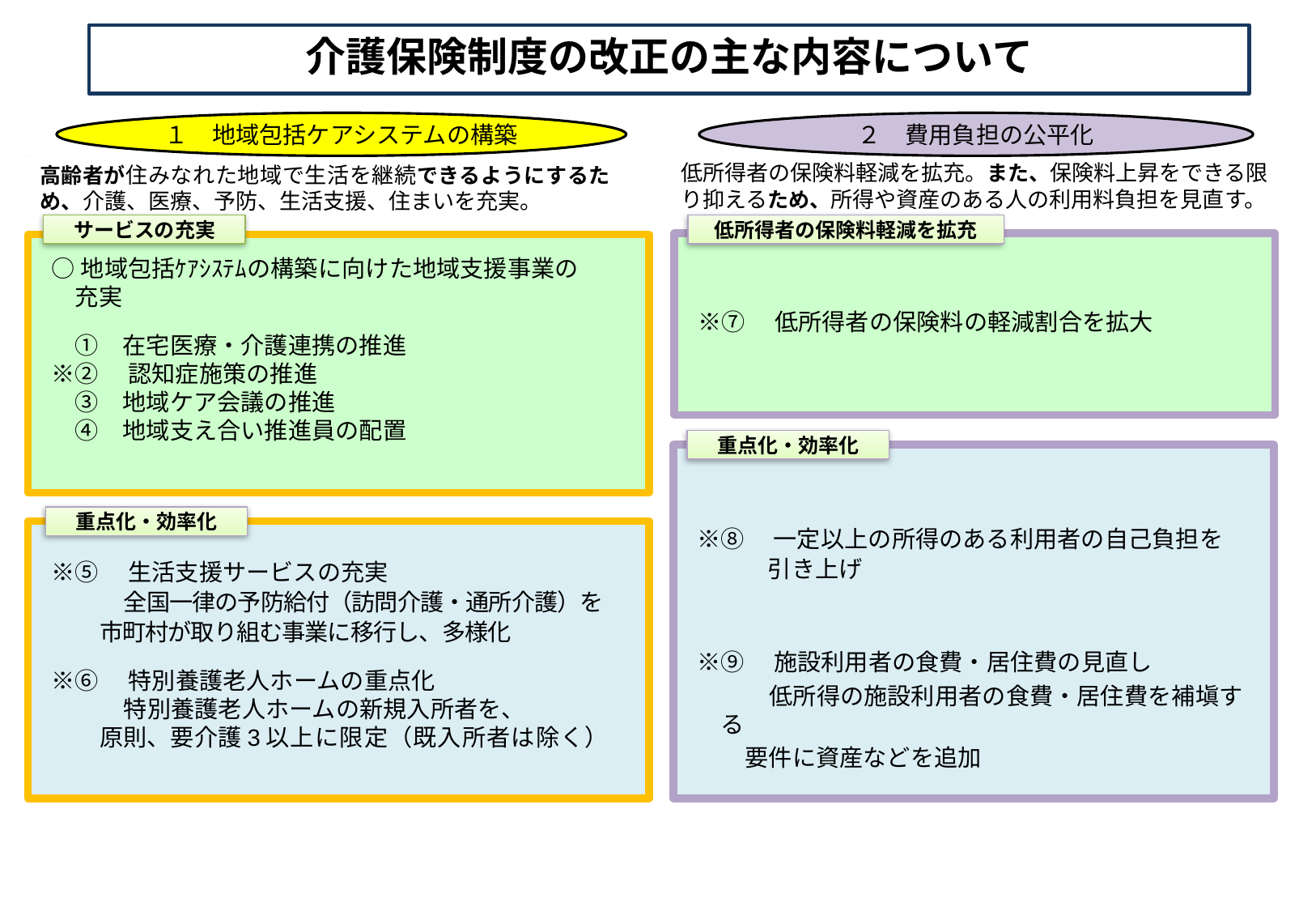

介護保険制度の改正の主な内容について
１　地域包括ケアシステムの構築
高齢者が住みなれた地域で生活を継続できるようにするため、介護、医療、予防、生活支援、住まいを充実。
サービスの充実

○地域包括ｹｱｼｽﾃﾑの構築に向けた地域支援事業の
　充実
　①　在宅医療・介護連携の推進
※②　認知症施策の推進
　③　地域ケア会議の推進
　④　地域支え合い推進員の配置

※⑤　生活支援サービスの充実
全国一律の予防給付（訪問介護・通所介護）を
市町村が取り組む事業に移行し、多様化
※⑥　特別養護老人ホームの重点化
特別養護老人ホームの新規入所者を、
原則、要介護3以上に限定（既入所者は除く）

２　費用負担の公平化
低所得者の保険料軽減を拡充。また、保険料上昇をできる限り抑えるため、所得や資産のある人の利用料負担を見直す。
低所得者の保険料軽減を拡充

※⑦　低所得者の保険料の軽減割合を拡大

重点化・効率化

※⑧　一定以上の所得のある利用者の自己負担を
　　　引き上げ

※⑨　施設利用者の食費・居住費の見直し
低所得の施設利用者の食費・居住費を補塡する
要件に資産などを追加
重点化・効率化